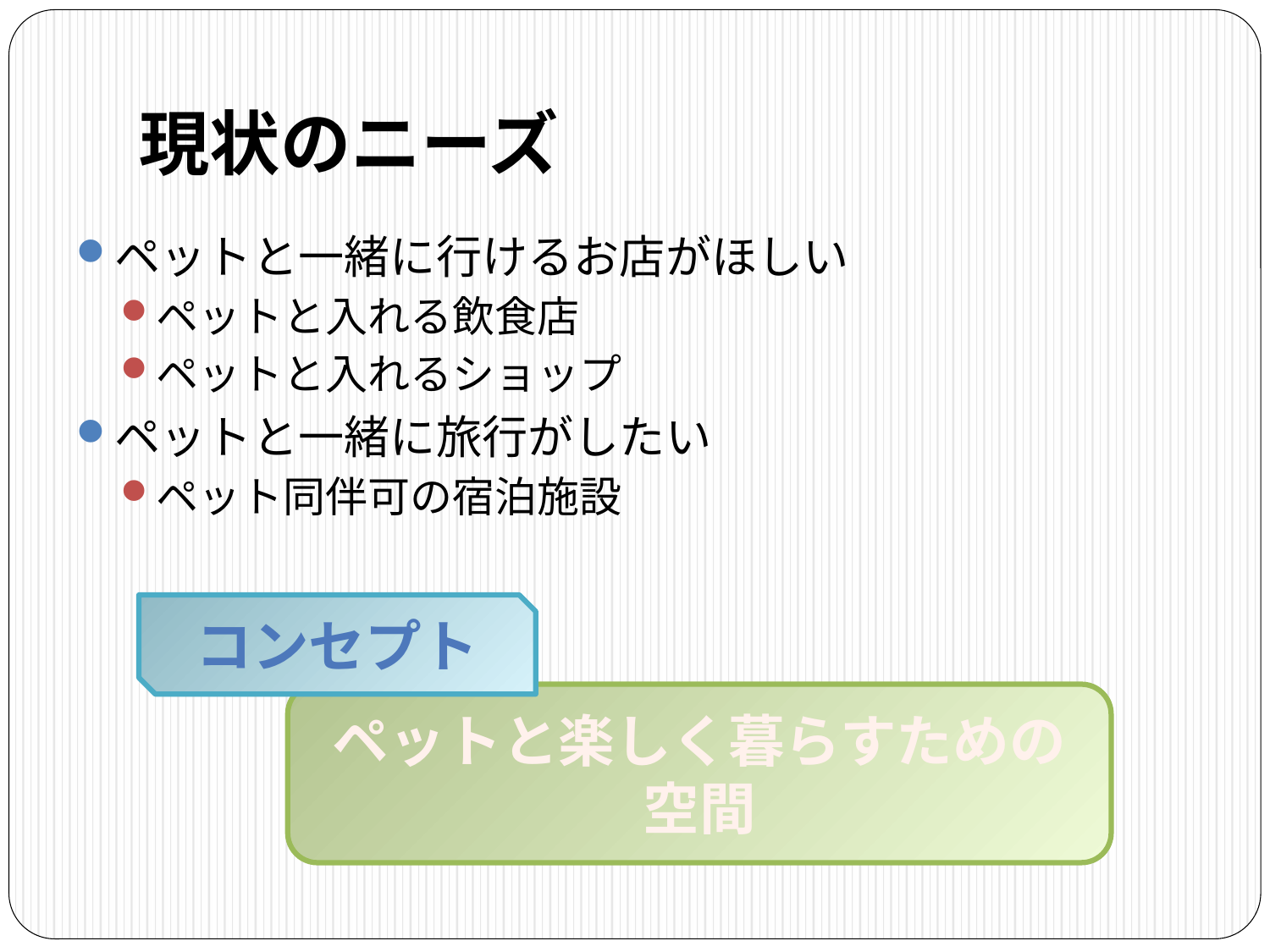

# 現状のニーズ
ペットと一緒に行けるお店がほしい
ペットと入れる飲食店
ペットと入れるショップ
ペットと一緒に旅行がしたい
ペット同伴可の宿泊施設

コンセプト
ペットと楽しく暮らすための空間